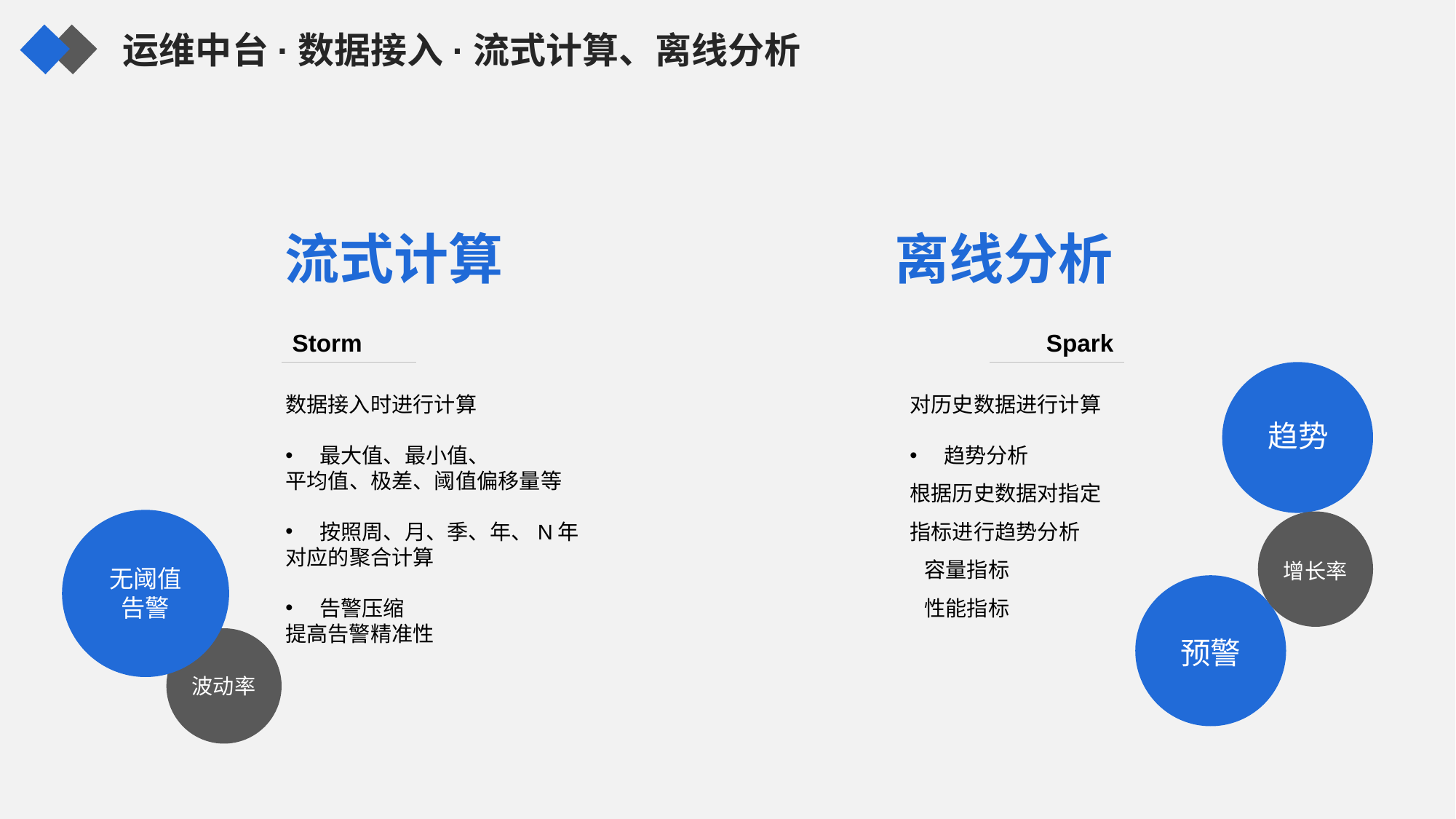

运维中台·数据接入·流式计算、离线分析

流式计算
Storm
数据接入时进行计算

最大值、最小值、
平均值、极差、阈值偏移量等

按照周、月、季、年、N年
对应的聚合计算

告警压缩
提高告警精准性
离线分析
Spark
对历史数据进行计算

趋势分析
根据历史数据对指定指标进行趋势分析
  容量指标
  性能指标

趋势

增长率

预警

无阈值告警

波动率